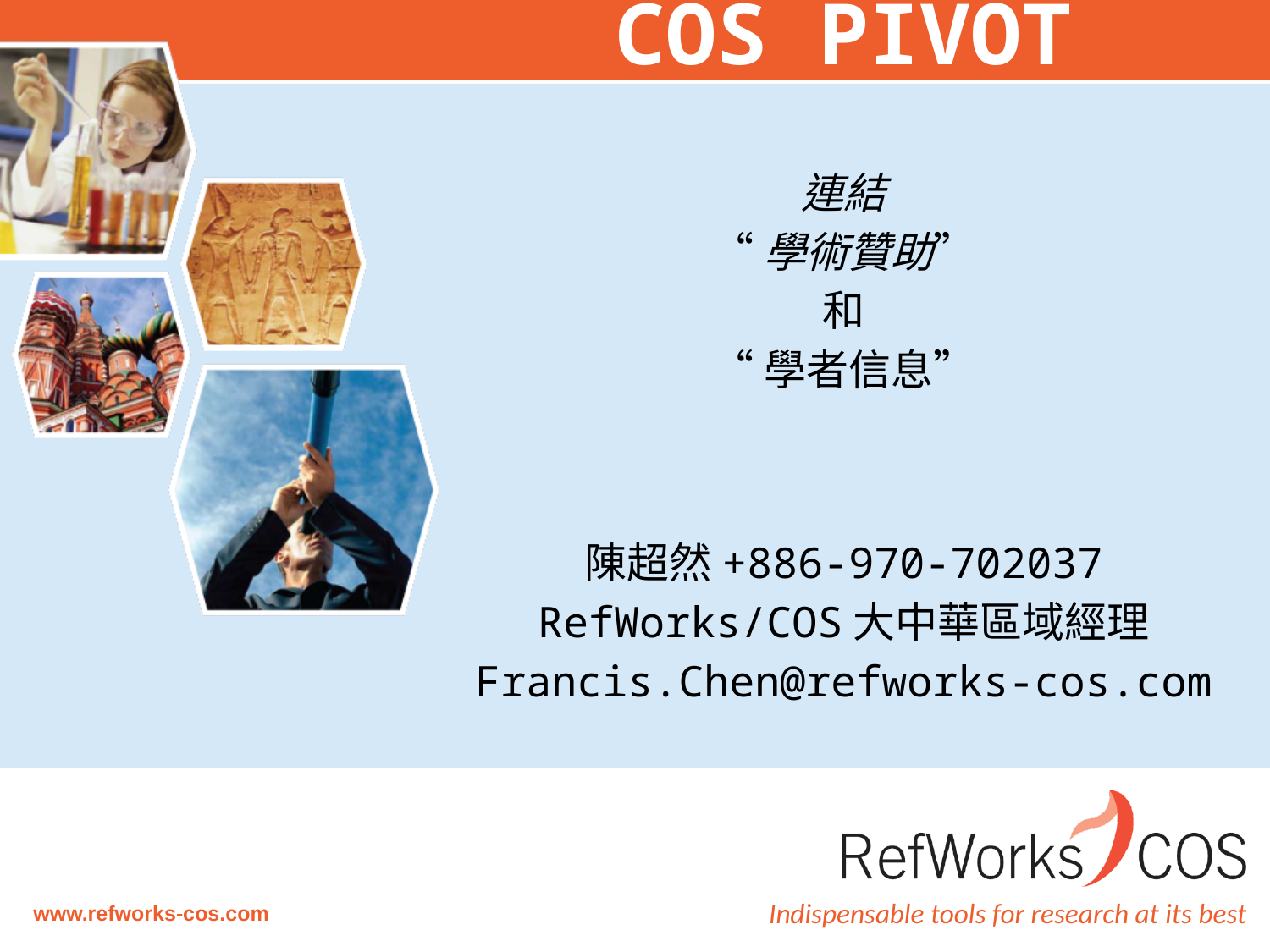

COS PIVOT
連結
“學術贊助”
和
“學者信息”

陳超然+886-970-702037
RefWorks/COS大中華區域經理
Francis.Chen@refworks-cos.com